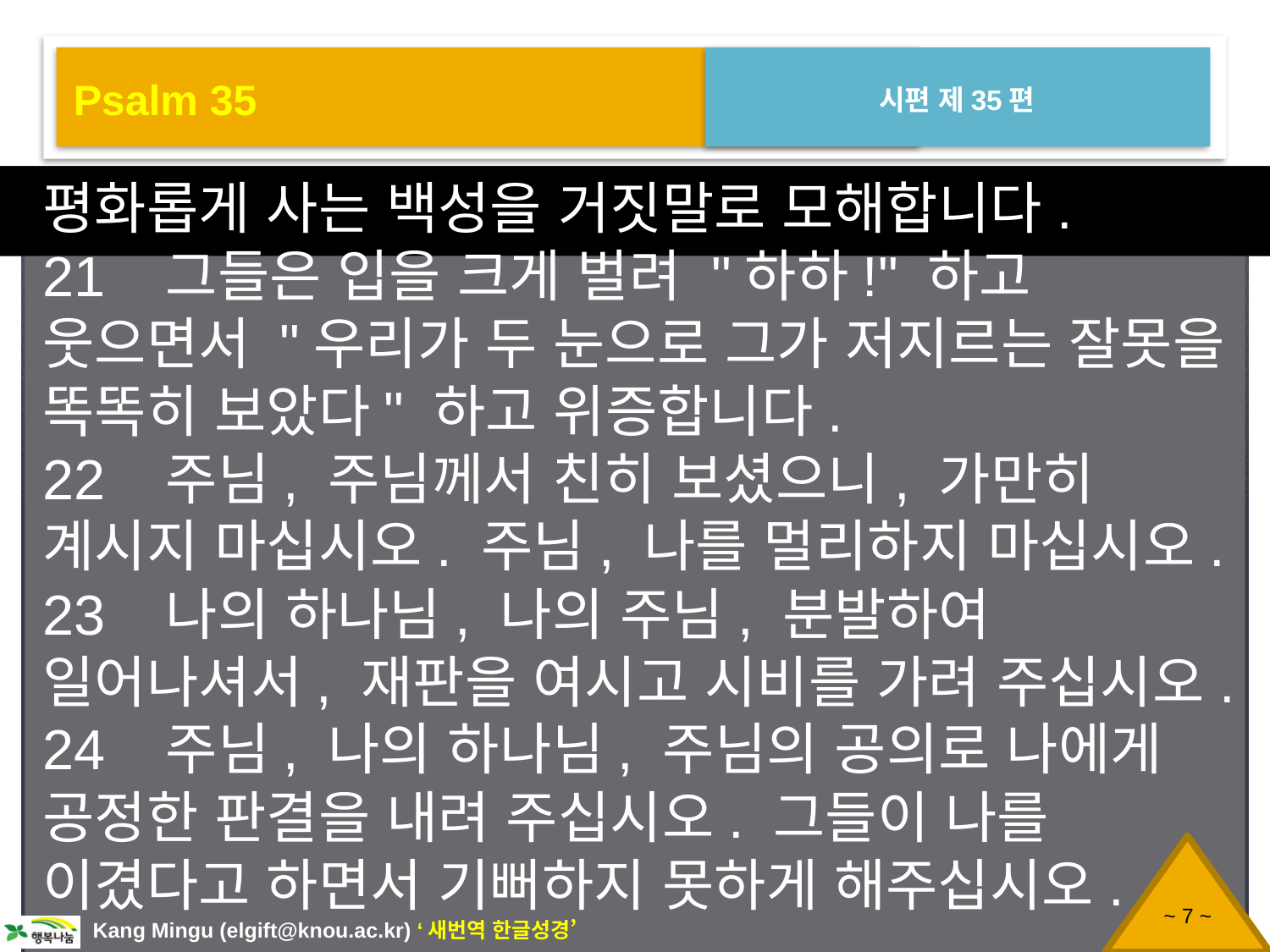

Psalm 35
시편 제35편
평화롭게 사는 백성을 거짓말로 모해합니다.
21   그들은 입을 크게 벌려 "하하!" 하고 웃으면서 "우리가 두 눈으로 그가 저지르는 잘못을 똑똑히 보았다" 하고 위증합니다.
22   주님, 주님께서 친히 보셨으니, 가만히 계시지 마십시오. 주님, 나를 멀리하지 마십시오.
23   나의 하나님, 나의 주님, 분발하여 일어나셔서, 재판을 여시고 시비를 가려 주십시오.
24   주님, 나의 하나님, 주님의 공의로 나에게 공정한 판결을 내려 주십시오. 그들이 나를 이겼다고 하면서 기뻐하지 못하게 해주십시오.